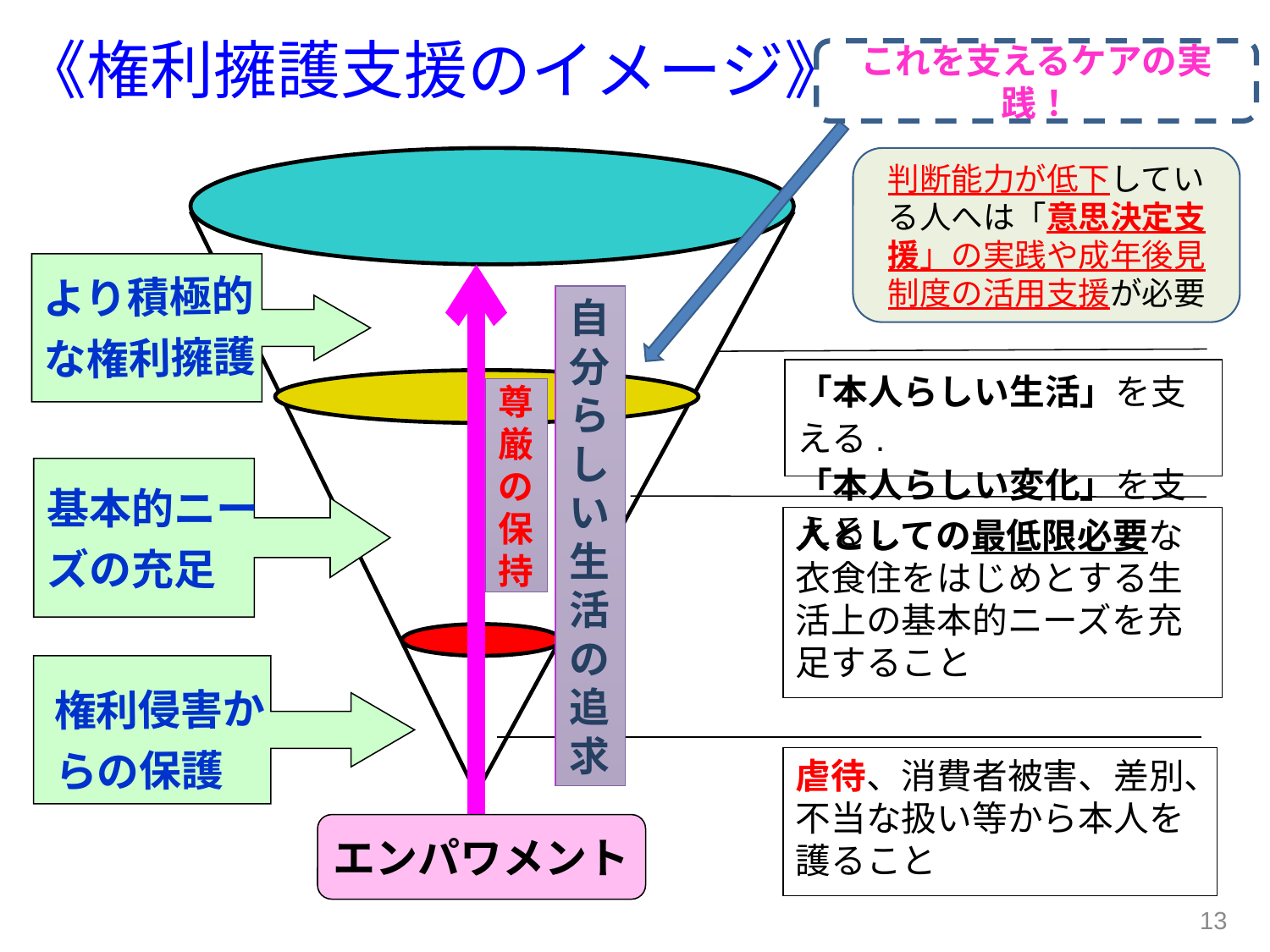

《権利擁護支援のイメージ》
これを支えるケアの実践！

判断能力が低下している人へは「意思決定支援」の実践や成年後見制度の活用支援が必要

より積極的な権利擁護

自分らしい生活の追求
「本人らしい生活」を支える.
「本人らしい変化」を支える.

尊厳の保持

基本的ニーズの充足
人としての最低限必要な衣食住をはじめとする生活上の基本的ニーズを充足すること

権利侵害からの保護

虐待、消費者被害、差別、不当な扱い等から本人を護ること

エンパワメント
13